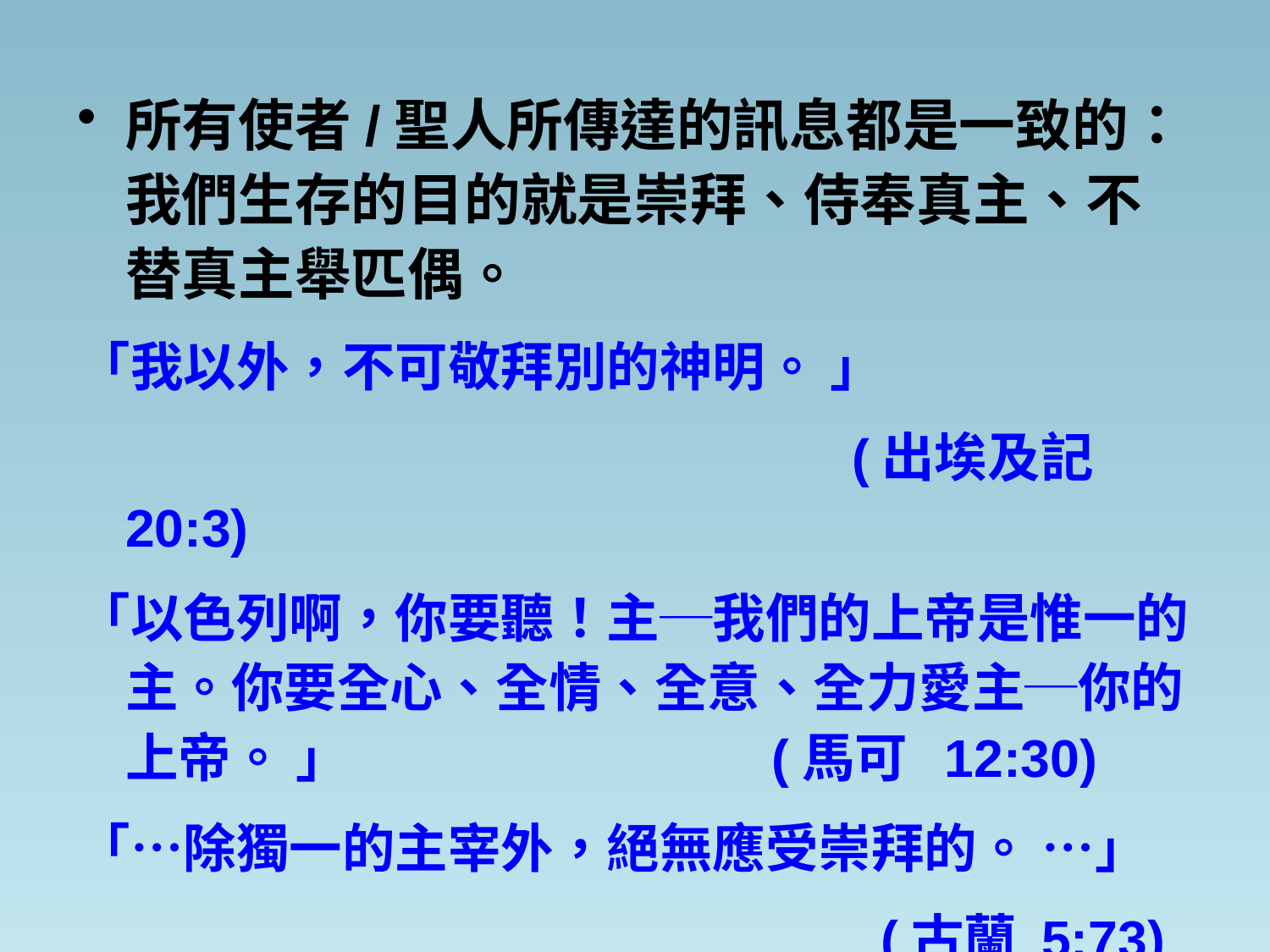

所有使者/聖人所傳達的訊息都是一致的：我們生存的目的就是崇拜、侍奉真主、不替真主舉匹偶。
「我以外，不可敬拜別的神明。 」
                                                     (出埃及記  20:3)
「以色列啊，你要聽！主─我們的上帝是惟一的主。你要全心、全情、全意、全力愛主─你的上帝。 」                                  (馬可  12:30)
「…除獨一的主宰外，絕無應受崇拜的。 …」
                                                       (古蘭 5:73)